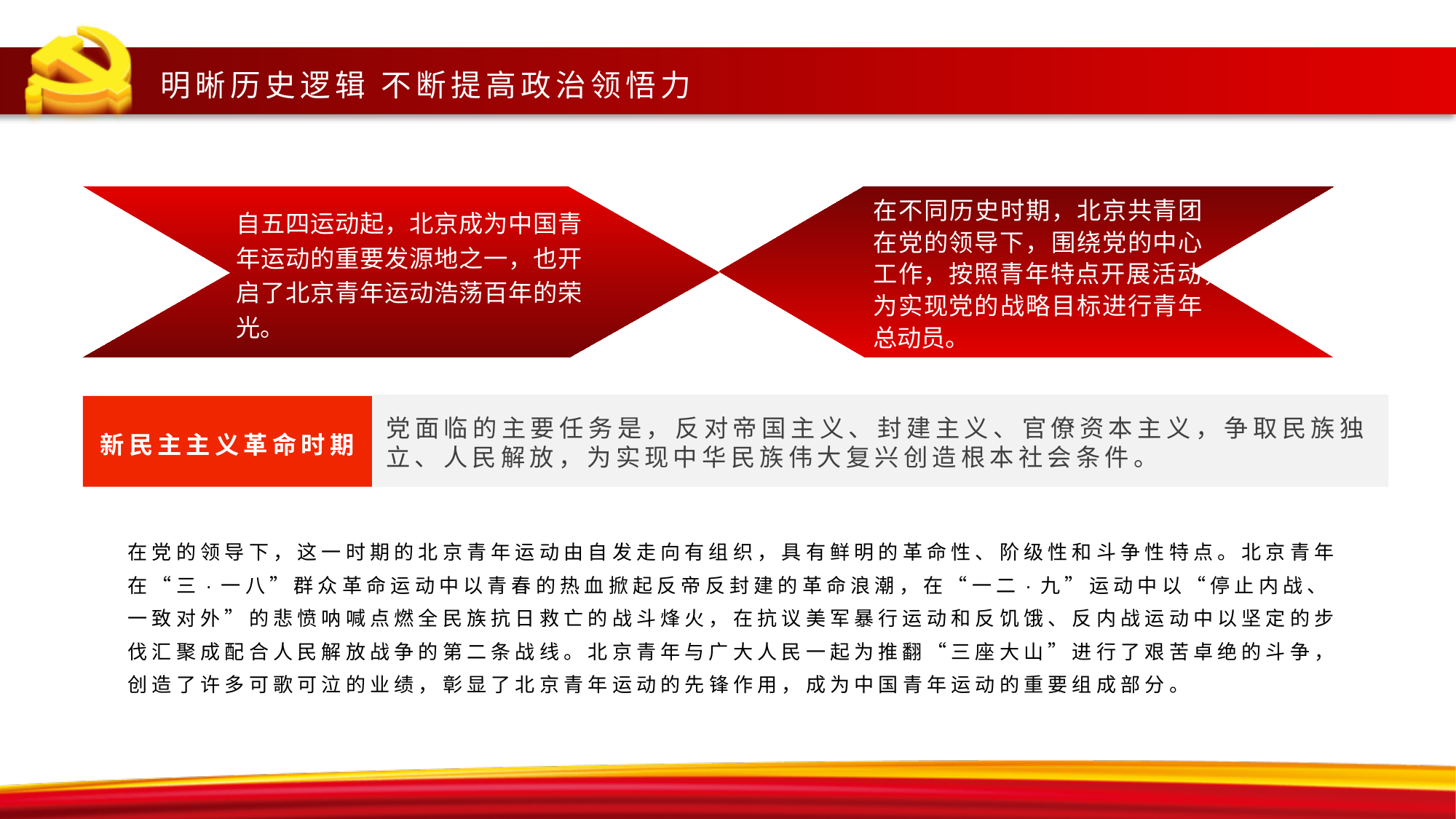

明晰历史逻辑 不断提高政治领悟力

自五四运动起，北京成为中国青年运动的重要发源地之一，也开启了北京青年运动浩荡百年的荣光。

在不同历史时期，北京共青团在党的领导下，围绕党的中心工作，按照青年特点开展活动，为实现党的战略目标进行青年总动员。

新民主主义革命时期
党面临的主要任务是，反对帝国主义、封建主义、官僚资本主义，争取民族独立、人民解放，为实现中华民族伟大复兴创造根本社会条件。
在党的领导下，这一时期的北京青年运动由自发走向有组织，具有鲜明的革命性、阶级性和斗争性特点。北京青年在“三·一八”群众革命运动中以青春的热血掀起反帝反封建的革命浪潮，在“一二·九”运动中以“停止内战、一致对外”的悲愤呐喊点燃全民族抗日救亡的战斗烽火，在抗议美军暴行运动和反饥饿、反内战运动中以坚定的步伐汇聚成配合人民解放战争的第二条战线。北京青年与广大人民一起为推翻“三座大山”进行了艰苦卓绝的斗争，创造了许多可歌可泣的业绩，彰显了北京青年运动的先锋作用，成为中国青年运动的重要组成部分。